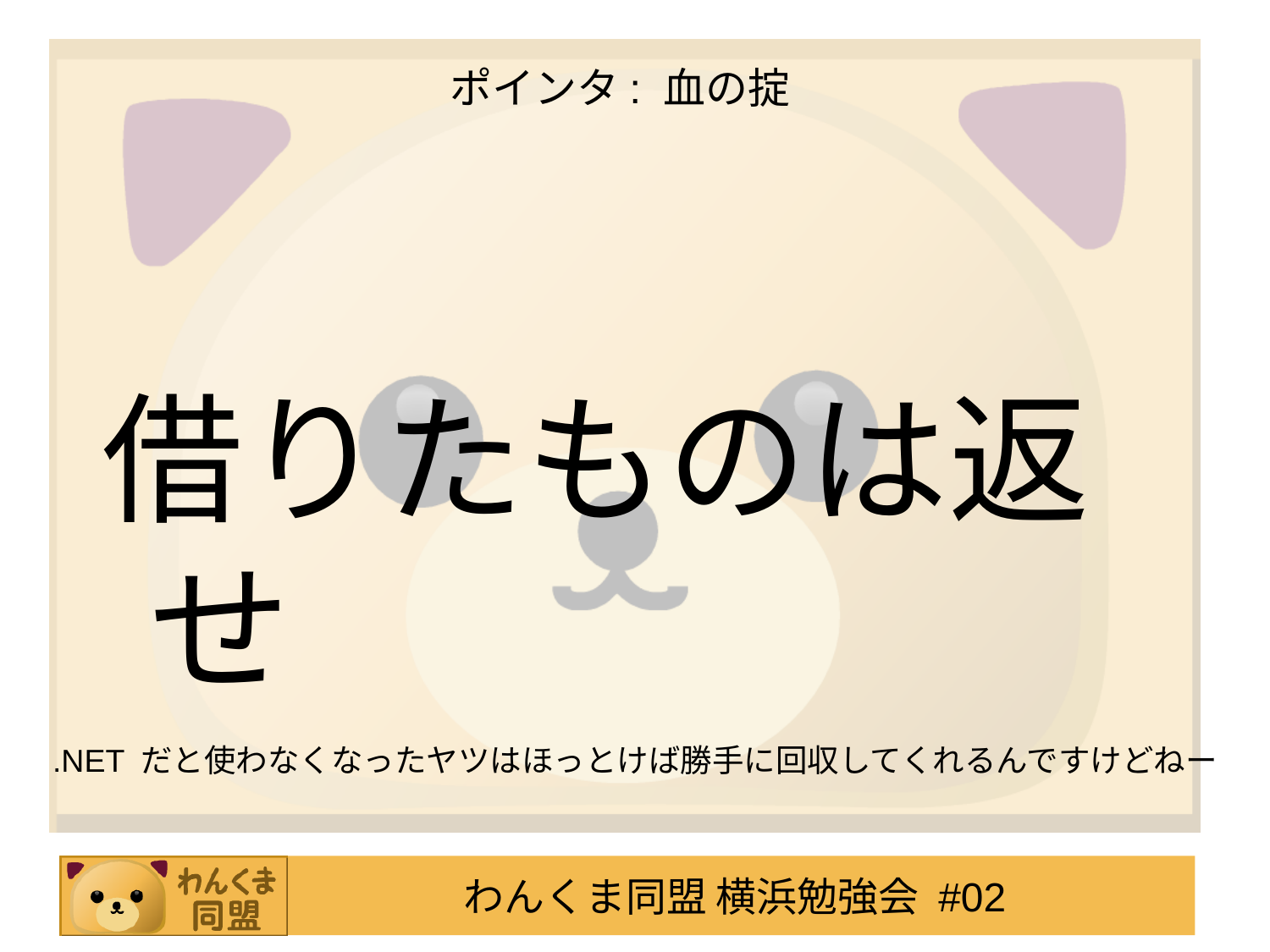

# ポインタ: 血の掟
借りたものは返せ
.NET だと使わなくなったヤツはほっとけば勝手に回収してくれるんですけどねー